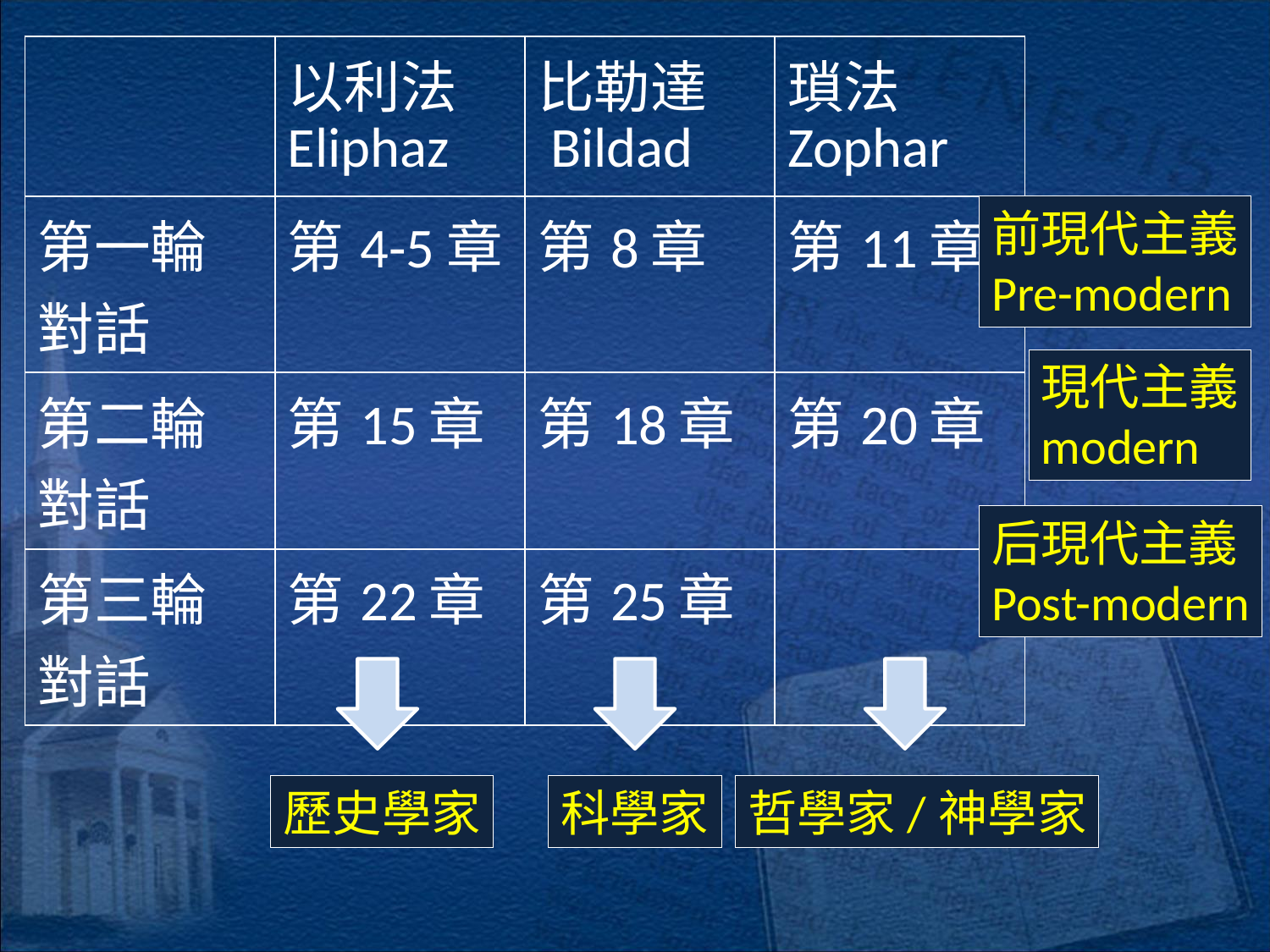

|  | 以利法 Eliphaz | 比勒達 Bildad | 瑣法 Zophar |
| --- | --- | --- | --- |
| 第一輪對話 | 第4-5章 | 第8章 | 第11章 |
| 第二輪對話 | 第15章 | 第18章 | 第20章 |
| 第三輪對話 | 第22章 | 第25章 |  |
前現代主義
Pre-modern
現代主義
modern
后現代主義
Post-modern

歷史學家
科學家
哲學家/神學家